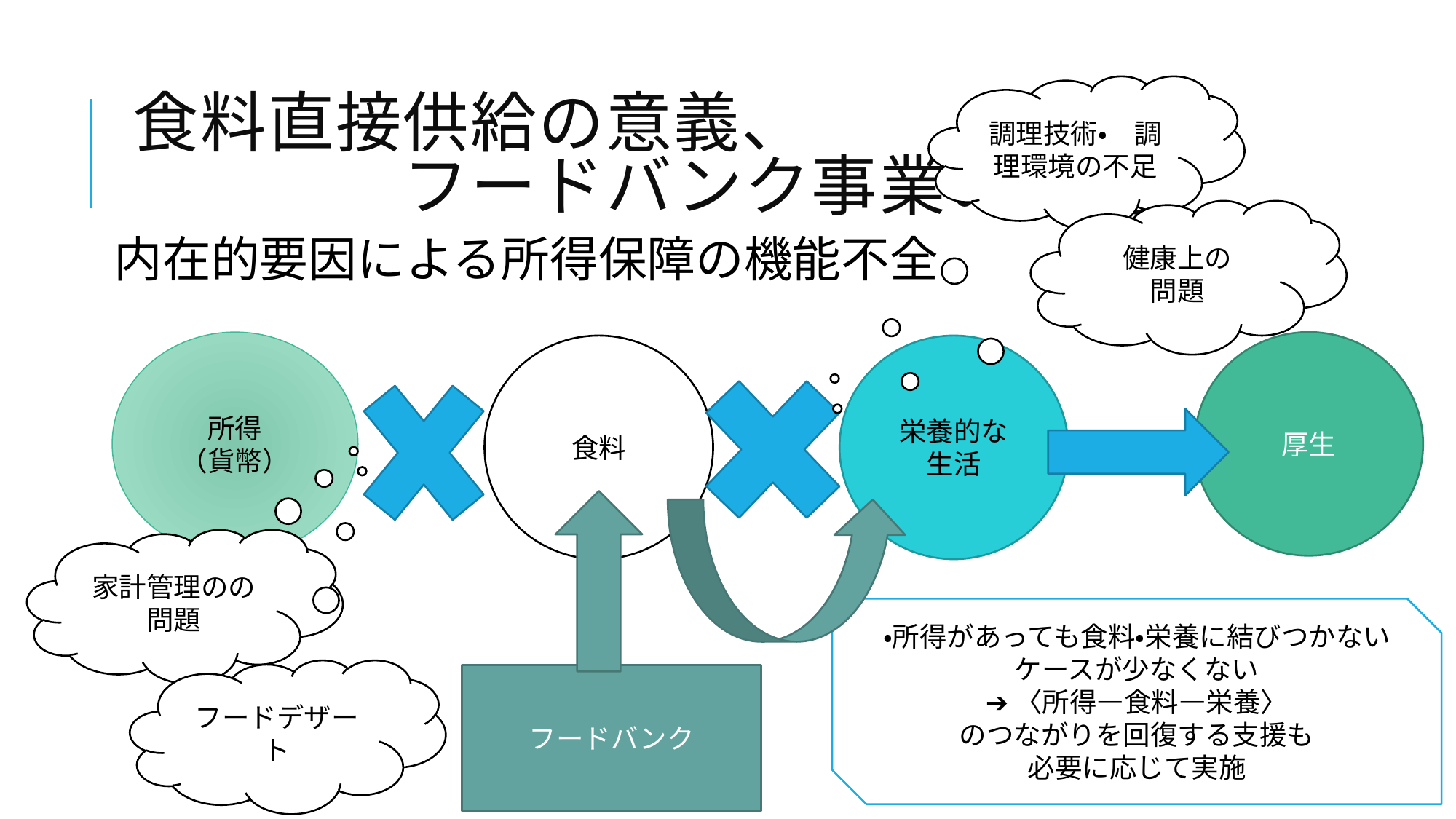

# 食料直接供給の意義、 　　　　フードバンク事業の意義
調理技術・　調理環境の不足
健康上の
問題
内在的要因による所得保障の機能不全
所得
（貨幣）
厚生
食料
栄養的な
生活

家計管理のの問題

・所得があっても食料・栄養に結びつかないケースが少なくない
➔〈所得―食料―栄養〉
のつながりを回復する支援も
必要に応じて実施
フードデザート
フードバンク